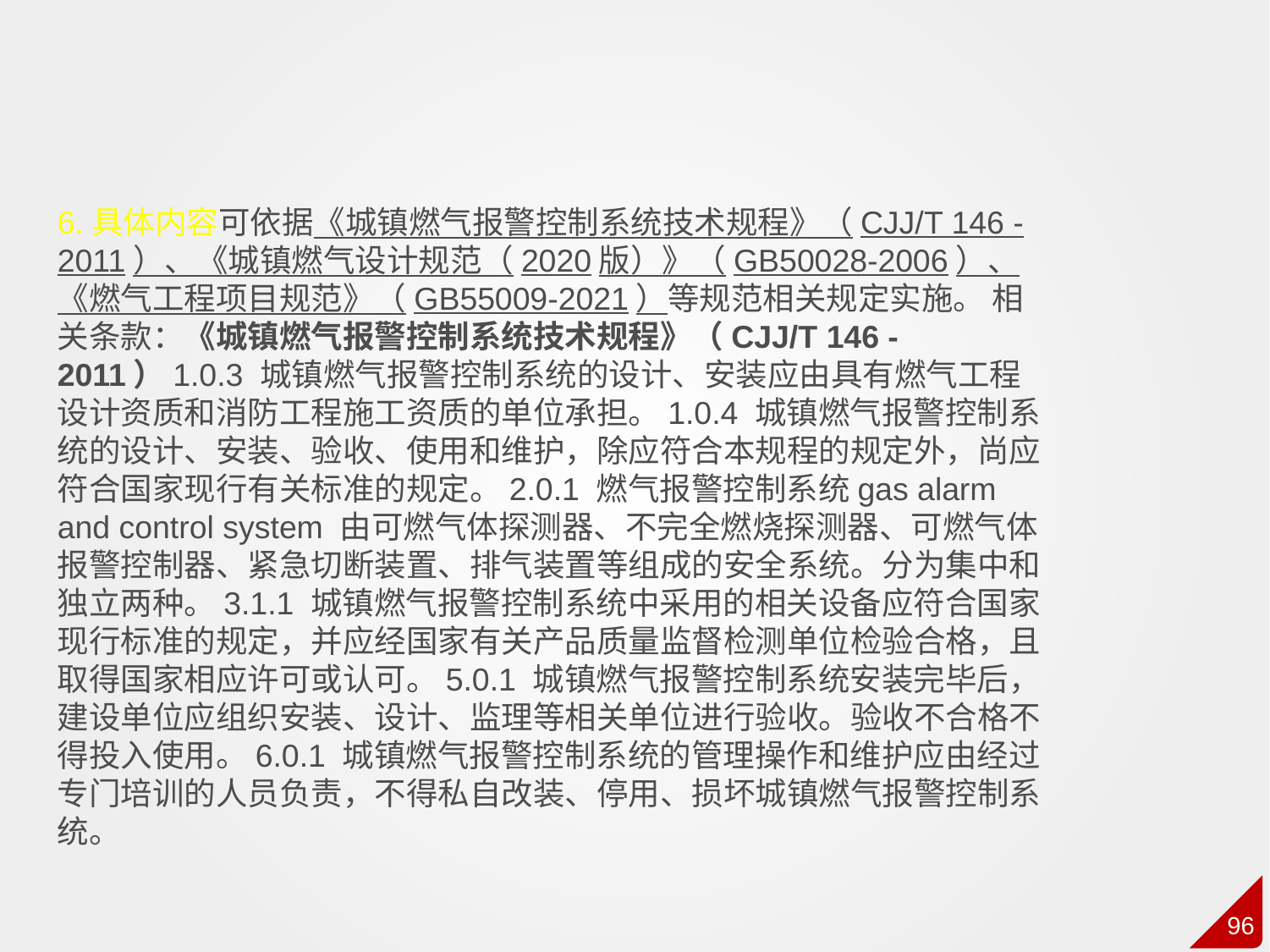

6.具体内容可依据《城镇燃气报警控制系统技术规程》（CJJ/T 146 - 2011）、《城镇燃气设计规范（2020版）》（GB50028-2006）、《燃气工程项目规范》（GB55009-2021）等规范相关规定实施。 相关条款：《城镇燃气报警控制系统技术规程》（CJJ/T 146 - 2011）1.0.3 城镇燃气报警控制系统的设计、安装应由具有燃气工程设计资质和消防工程施工资质的单位承担。1.0.4 城镇燃气报警控制系统的设计、安装、验收、使用和维护，除应符合本规程的规定外，尚应符合国家现行有关标准的规定。2.0.1 燃气报警控制系统gas alarm and control system 由可燃气体探测器、不完全燃烧探测器、可燃气体报警控制器、紧急切断装置、排气装置等组成的安全系统。分为集中和独立两种。3.1.1 城镇燃气报警控制系统中采用的相关设备应符合国家现行标准的规定，并应经国家有关产品质量监督检测单位检验合格，且取得国家相应许可或认可。5.0.1 城镇燃气报警控制系统安装完毕后，建设单位应组织安装、设计、监理等相关单位进行验收。验收不合格不得投入使用。6.0.1 城镇燃气报警控制系统的管理操作和维护应由经过专门培训的人员负责，不得私自改装、停用、损坏城镇燃气报警控制系统。